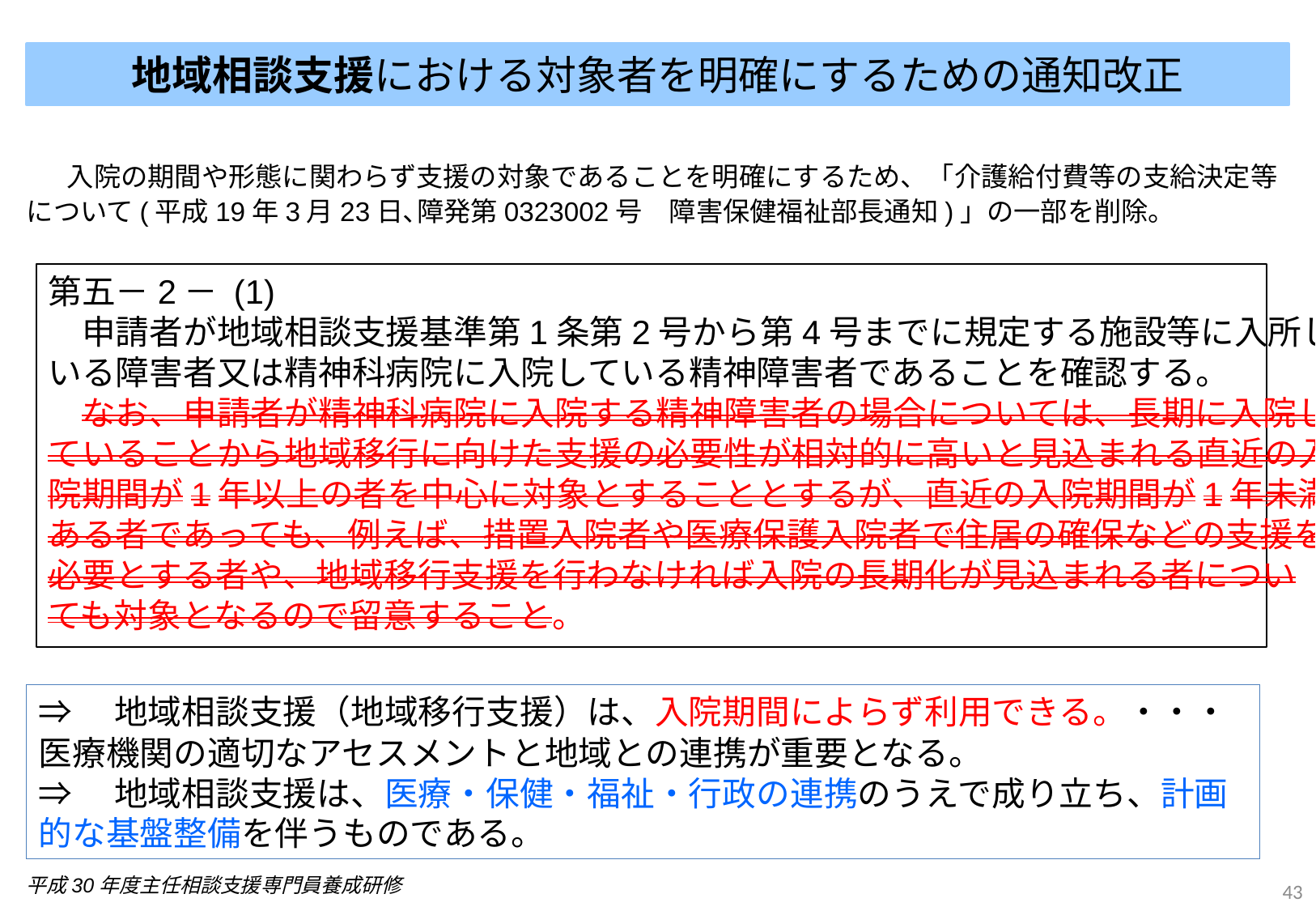

地域相談支援における対象者を明確にするための通知改正
　入院の期間や形態に関わらず支援の対象であることを明確にするため、「介護給付費等の支給決定等について(平成19年3月23日､障発第0323002号　障害保健福祉部長通知)」の一部を削除。
第五－2－ (1)
　申請者が地域相談支援基準第1条第2号から第4号までに規定する施設等に入所して
いる障害者又は精神科病院に入院している精神障害者であることを確認する。
　なお、申請者が精神科病院に入院する精神障害者の場合については、長期に入院し
ていることから地域移行に向けた支援の必要性が相対的に高いと見込まれる直近の入
院期間が1年以上の者を中心に対象とすることとするが、直近の入院期間が1年未満で
ある者であっても、例えば、措置入院者や医療保護入院者で住居の確保などの支援を
必要とする者や、地域移行支援を行わなければ入院の長期化が見込まれる者につい
ても対象となるので留意すること。
⇒　地域相談支援（地域移行支援）は、入院期間によらず利用できる。・・・医療機関の適切なアセスメントと地域との連携が重要となる。
⇒　地域相談支援は、医療・保健・福祉・行政の連携のうえで成り立ち、計画的な基盤整備を伴うものである。
平成30年度主任相談支援専門員養成研修
43